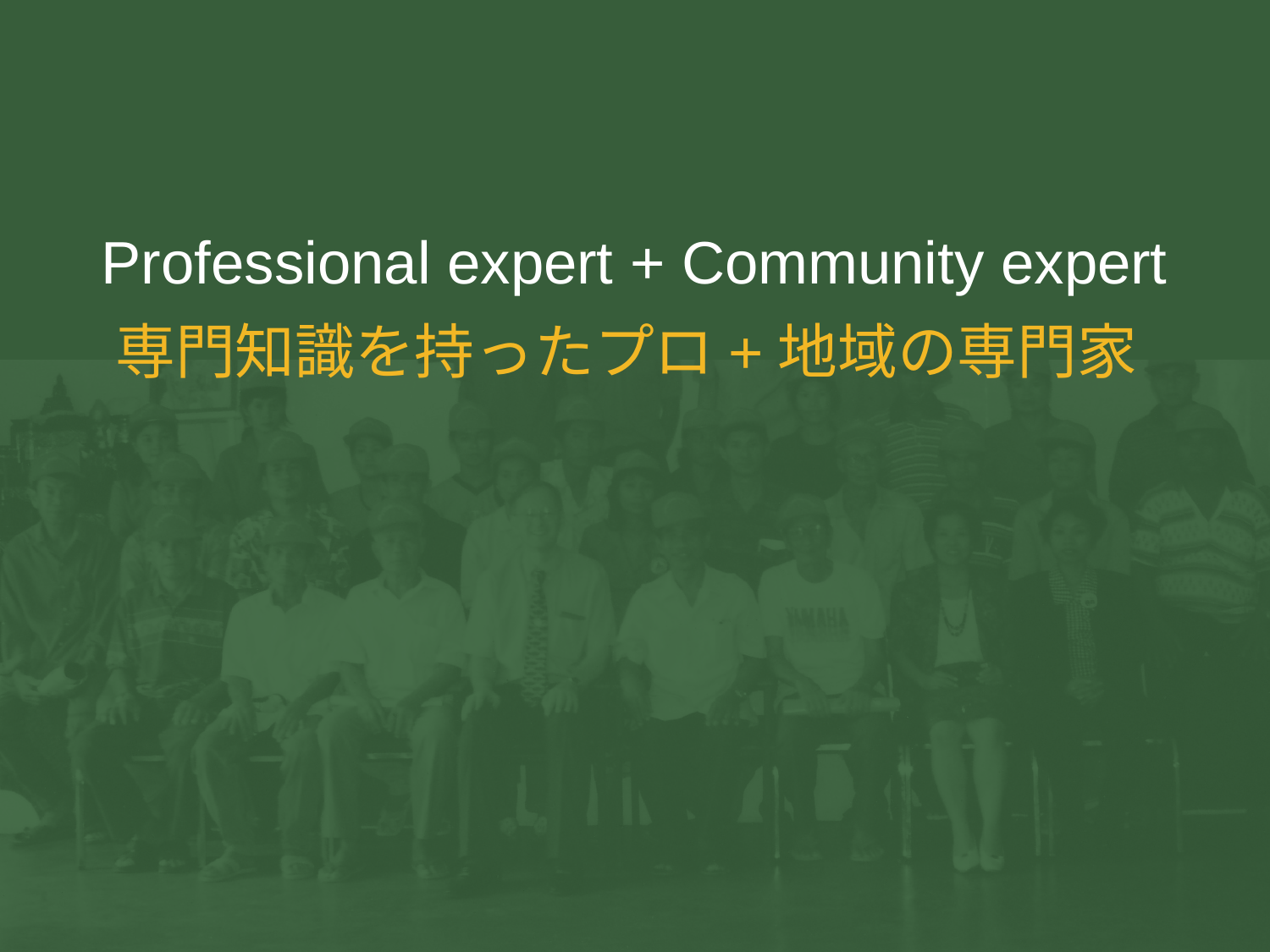

# Professional expert + Community expert 専門知識を持ったプロ+地域の専門家